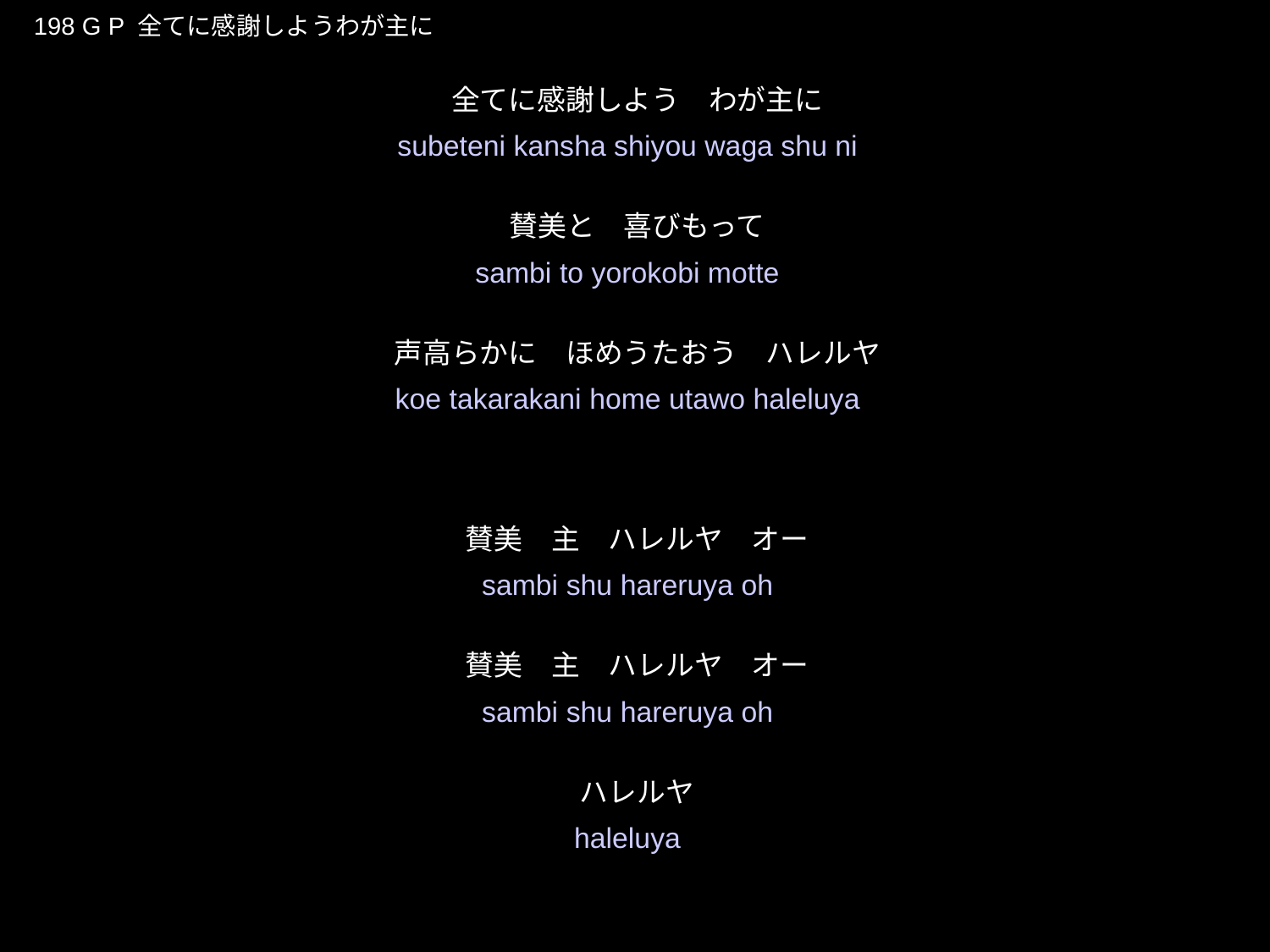

すべてにかんしゃしようわがしゅに
★P
198 G P 全てに感謝しようわが主に
全てに感謝しよう　わが主に
賛美と　喜びもって
声高らかに　ほめうたおう　ハレルヤ
賛美　主　ハレルヤ　オー
賛美　主　ハレルヤ　オー
ハレルヤ
★５
subeteni kansha shiyou waga shu ni
sambi to yorokobi motte
koe takarakani home utawo haleluya
sambi shu hareruya oh
sambi shu hareruya oh
haleluya